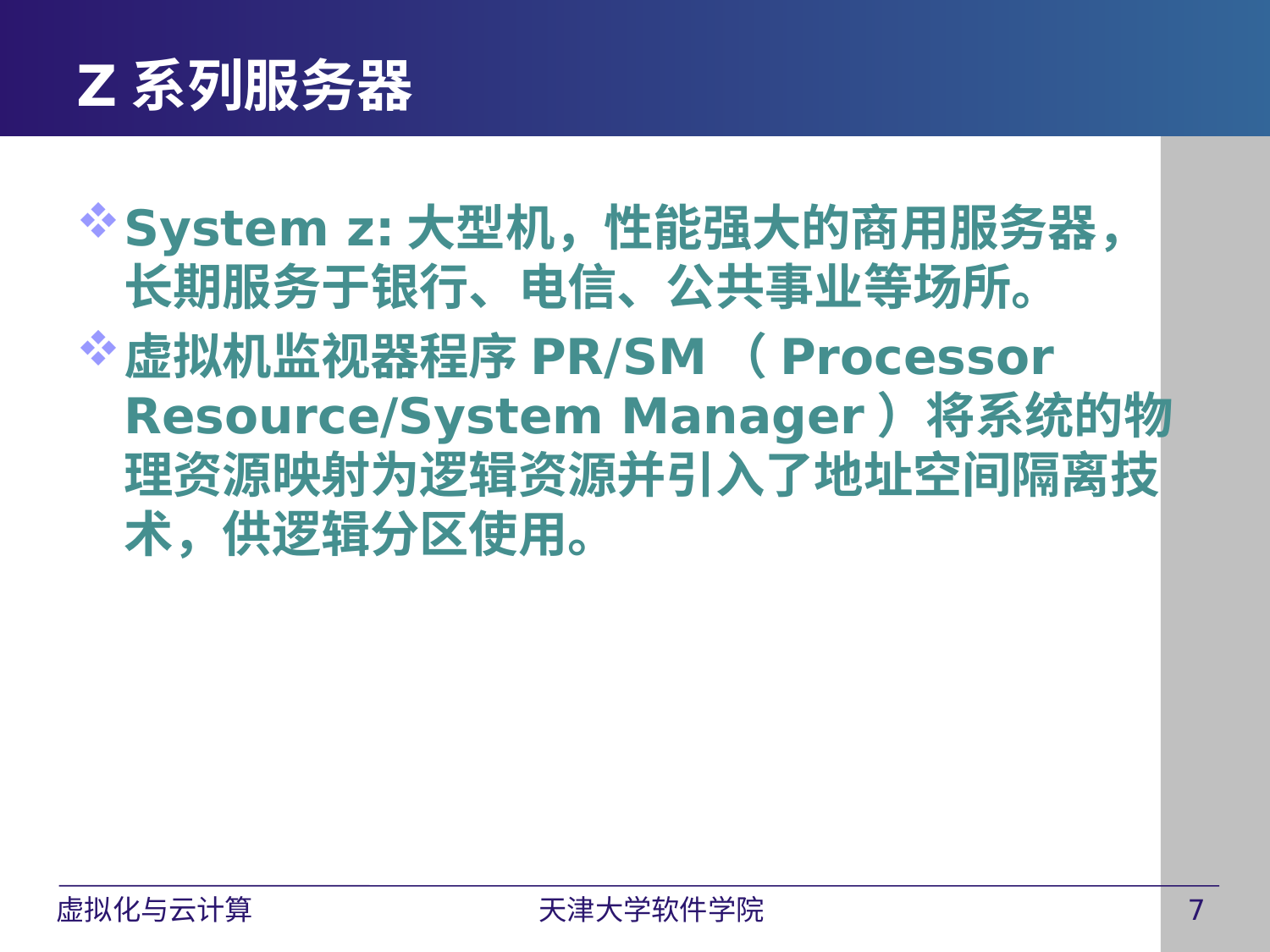

# Z系列服务器
System z:大型机，性能强大的商用服务器，长期服务于银行、电信、公共事业等场所。
虚拟机监视器程序PR/SM（Processor Resource/System Manager）将系统的物理资源映射为逻辑资源并引入了地址空间隔离技术，供逻辑分区使用。